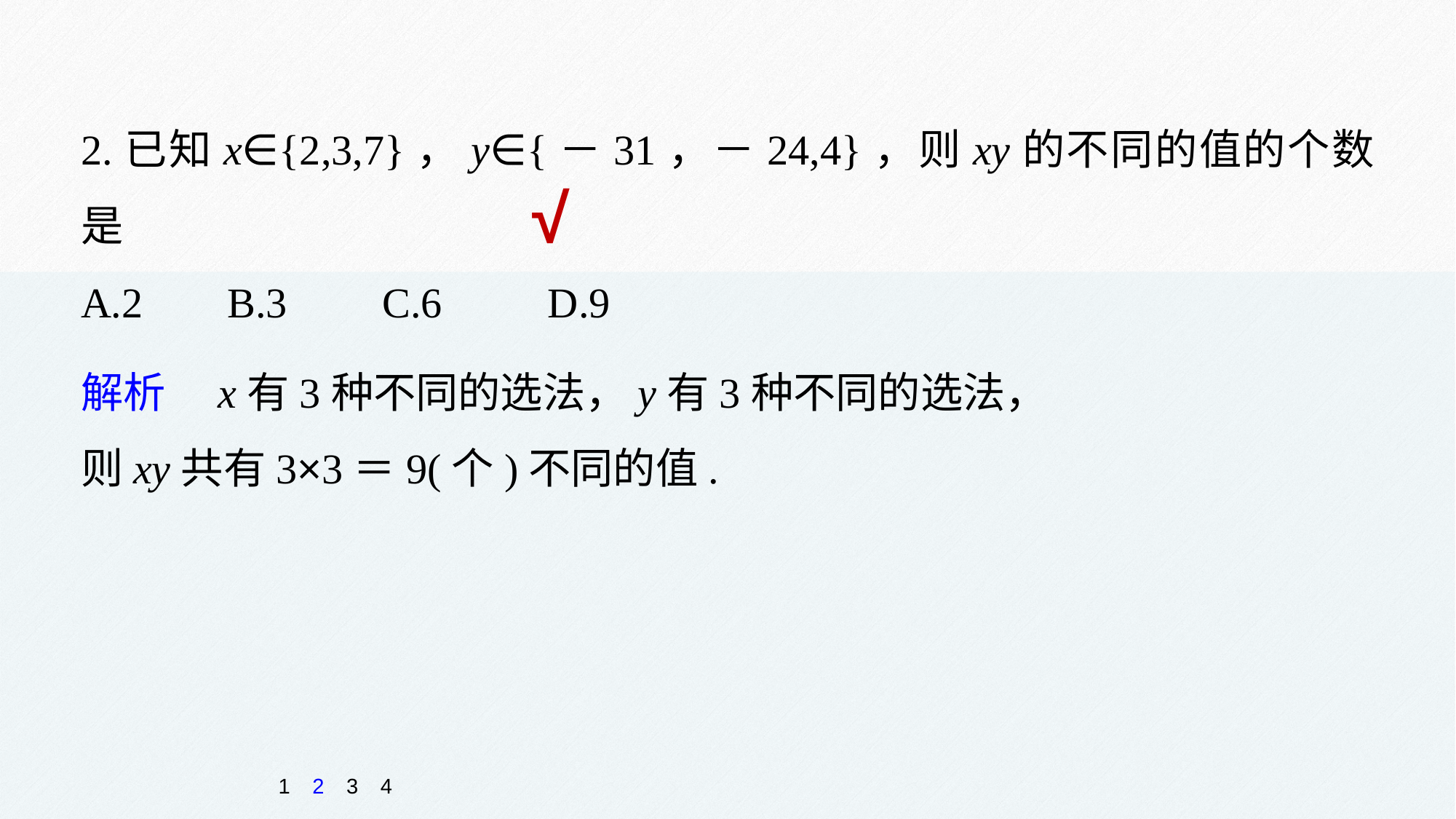

2.已知x∈{2,3,7}，y∈{－31，－24,4}，则xy的不同的值的个数是
A.2        B.3         C.6          D.9
√
解析　x有3种不同的选法，y有3种不同的选法，
则xy共有3×3＝9(个)不同的值.
1
2
3
4